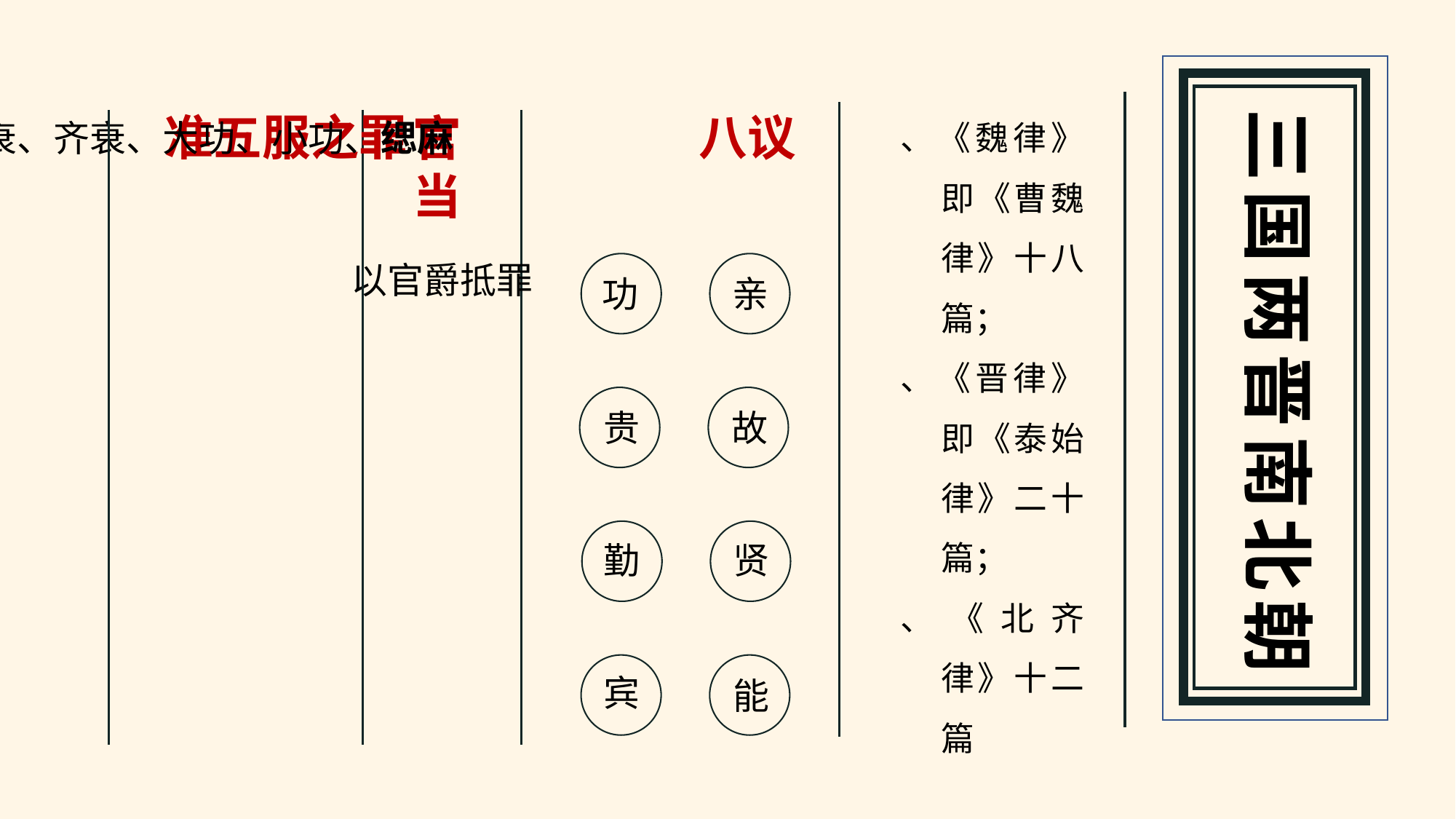

三国两晋南北朝
、《魏律》即《曹魏律》十八篇；
、《晋律》即《泰始律》二十篇；
、《北齐律》十二篇
准五服之罪
八议
官当
斩衰、齐衰、大功、小功、缌麻
以官爵抵罪

功
亲

贵
故

勤
贤

宾
能